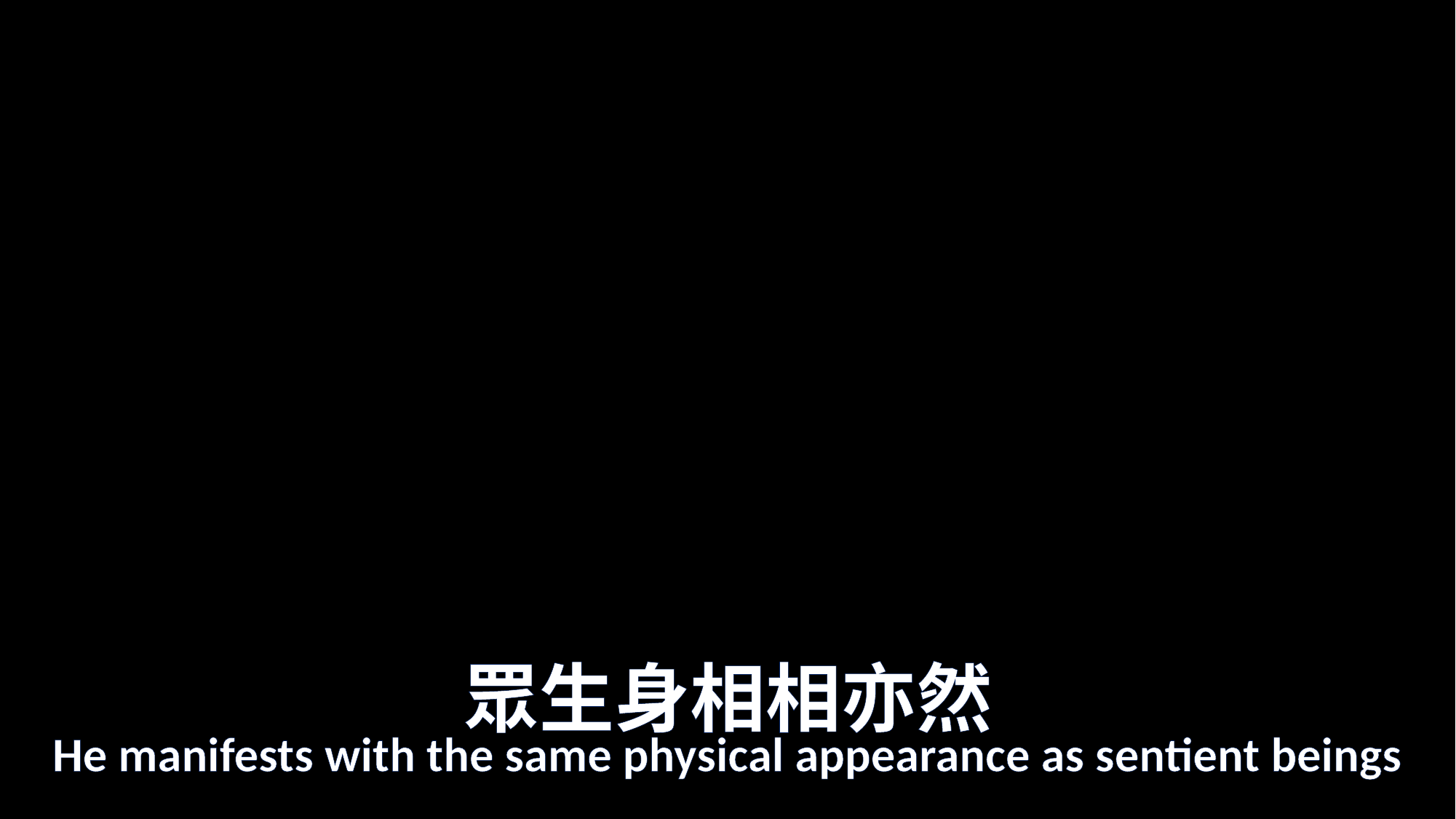

# 眾生身相相亦然
He manifests with the same physical appearance as sentient beings